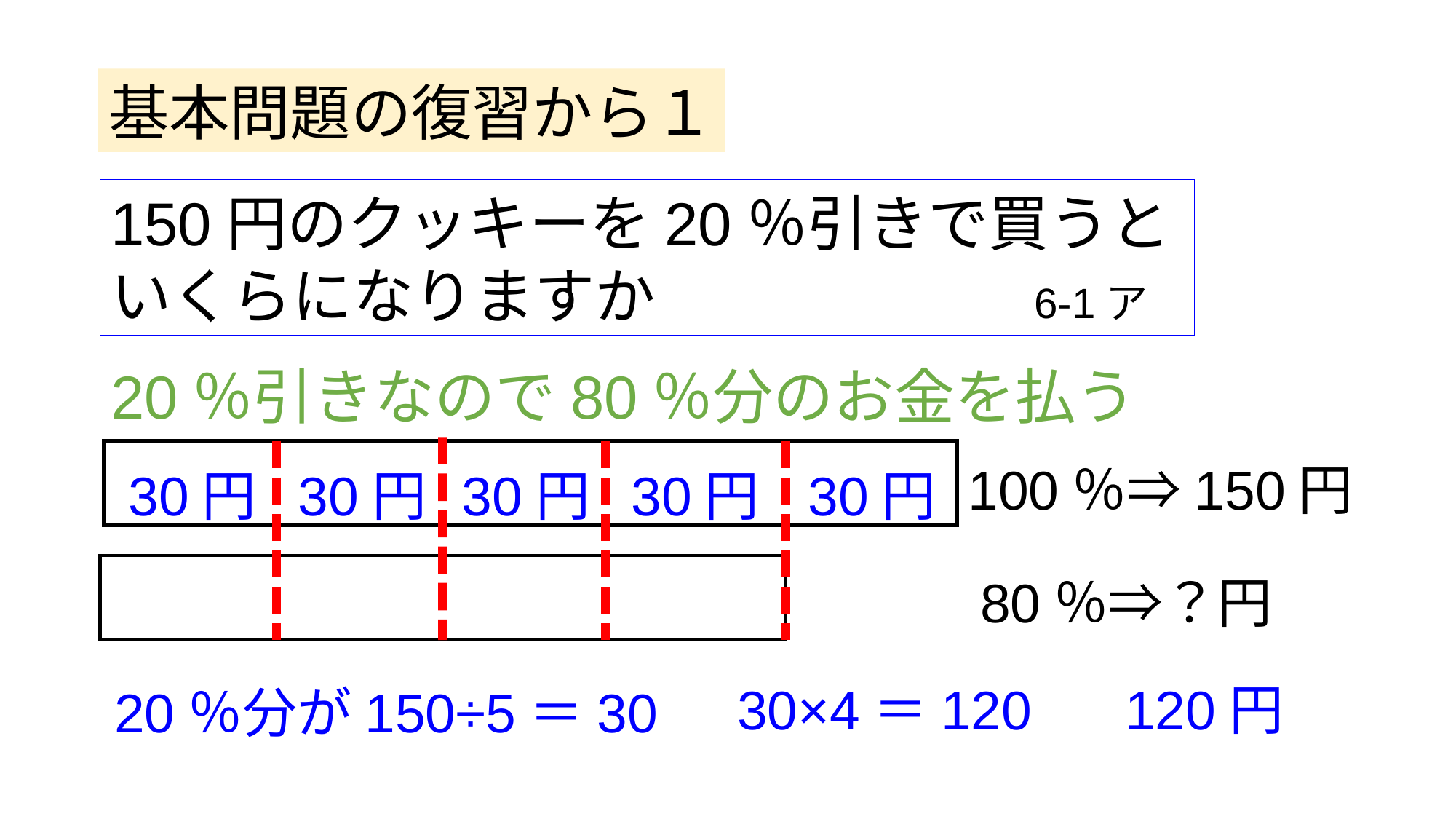

基本問題の復習から１
150円のクッキーを20％引きで買うと
いくらになりますか　　　　　　6-1ア
20％引きなので80％分のお金を払う

100％⇒150円
30円
30円
30円
30円
30円

80％⇒？円
30×4＝120　 120円
20％分が150÷5＝30